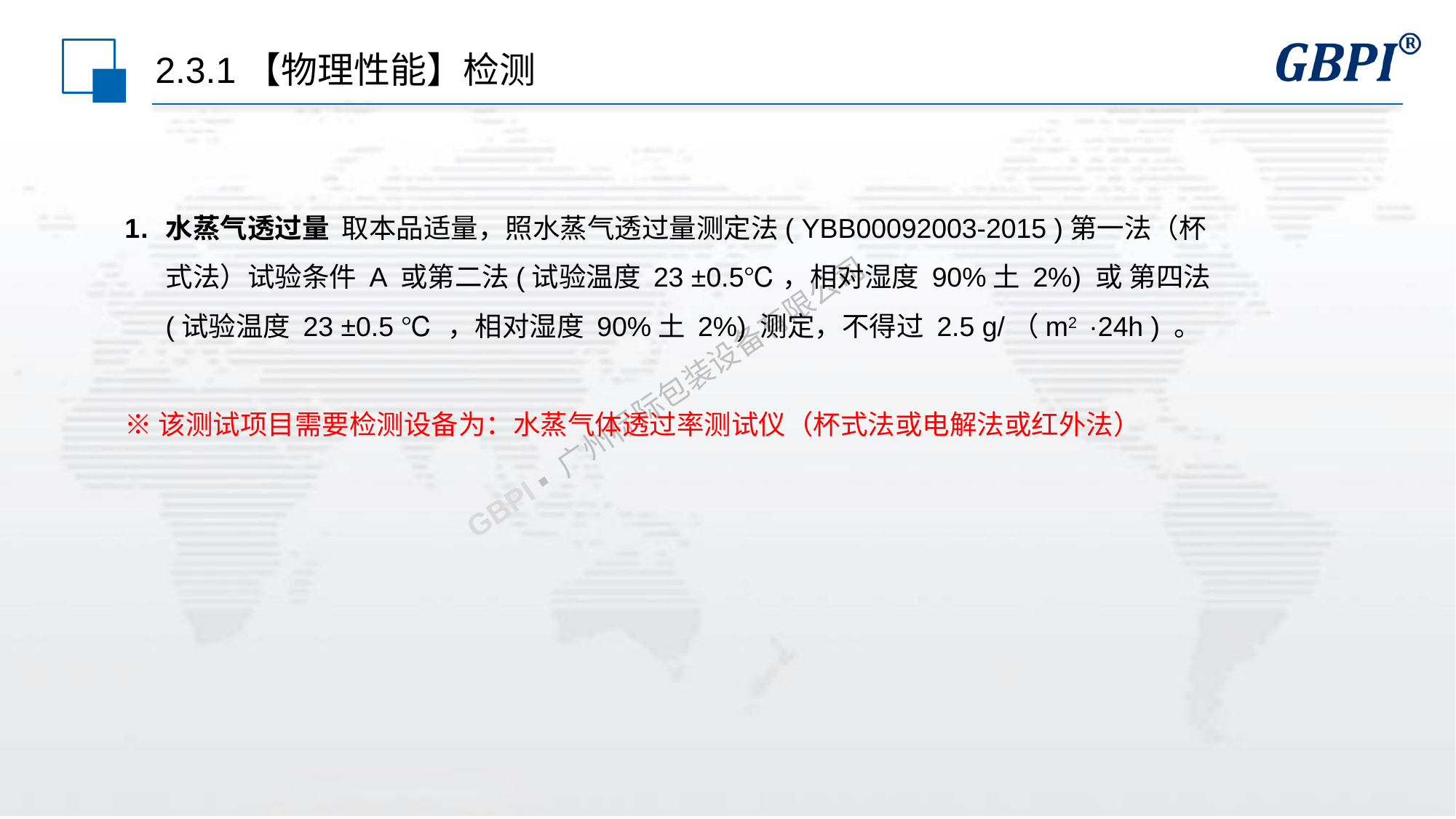

# 2.3.1【物理性能】检测
水蒸气透过量  取本品适量，照水蒸气透过量测定法( YBB00092003-2015 )第一法（杯式法）试验条件 A 或第二法(试验温度 23 ±0.5℃，相对湿度 90%土 2%) 或 第四法(试验温度 23 ±0.5 ℃ ，相对湿度 90%土 2%) 测定，不得过 2.5 g/（m2  ·24h ) 。

※该测试项目需要检测设备为：水蒸气体透过率测试仪（杯式法或电解法或红外法）